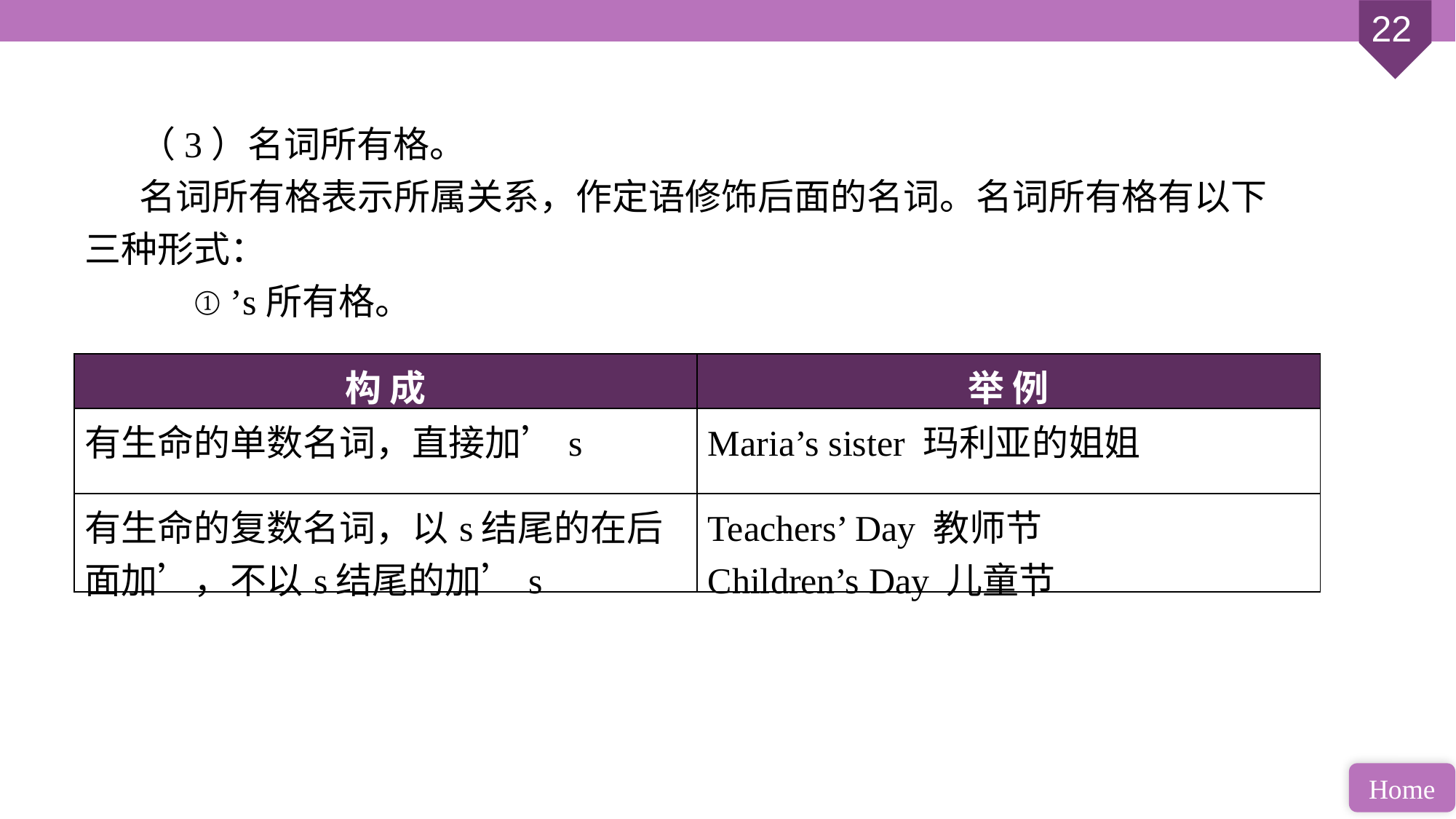

（3）名词所有格。
名词所有格表示所属关系，作定语修饰后面的名词。名词所有格有以下三种形式：
      ① ’s所有格。
| 构 成 | 举 例 |
| --- | --- |
| 有生命的单数名词，直接加’s | Maria’s sister 玛利亚的姐姐 |
| 有生命的复数名词，以s结尾的在后面加’，不以s结尾的加’s | Teachers’ Day 教师节 Children’s Day 儿童节 |